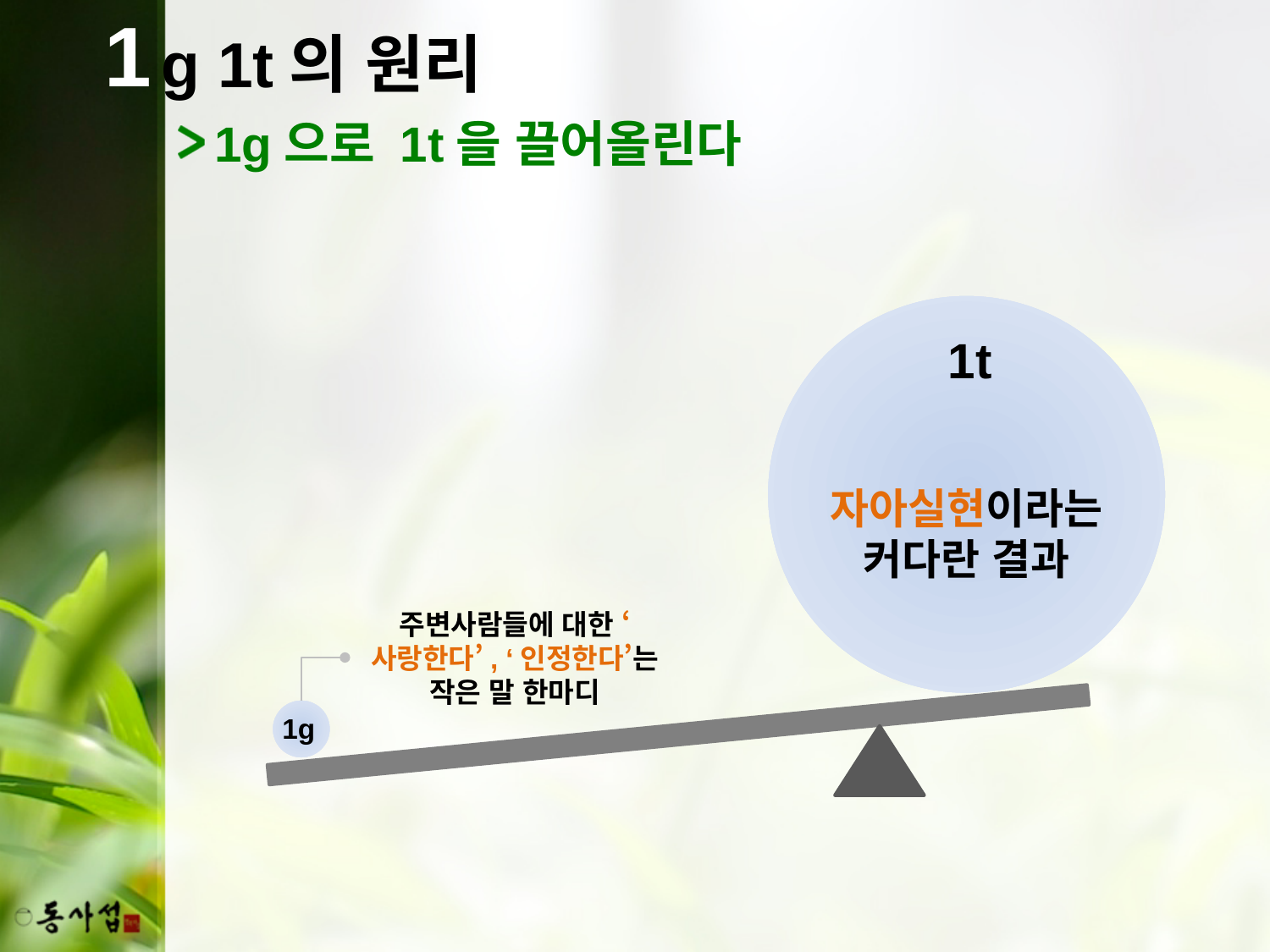

1
g 1t의 원리
1g으로 1t을 끌어올린다

1t
자아실현이라는 커다란 결과
주변사람들에 대한 ‘사랑한다’, ‘인정한다’는 작은 말 한마디

1g